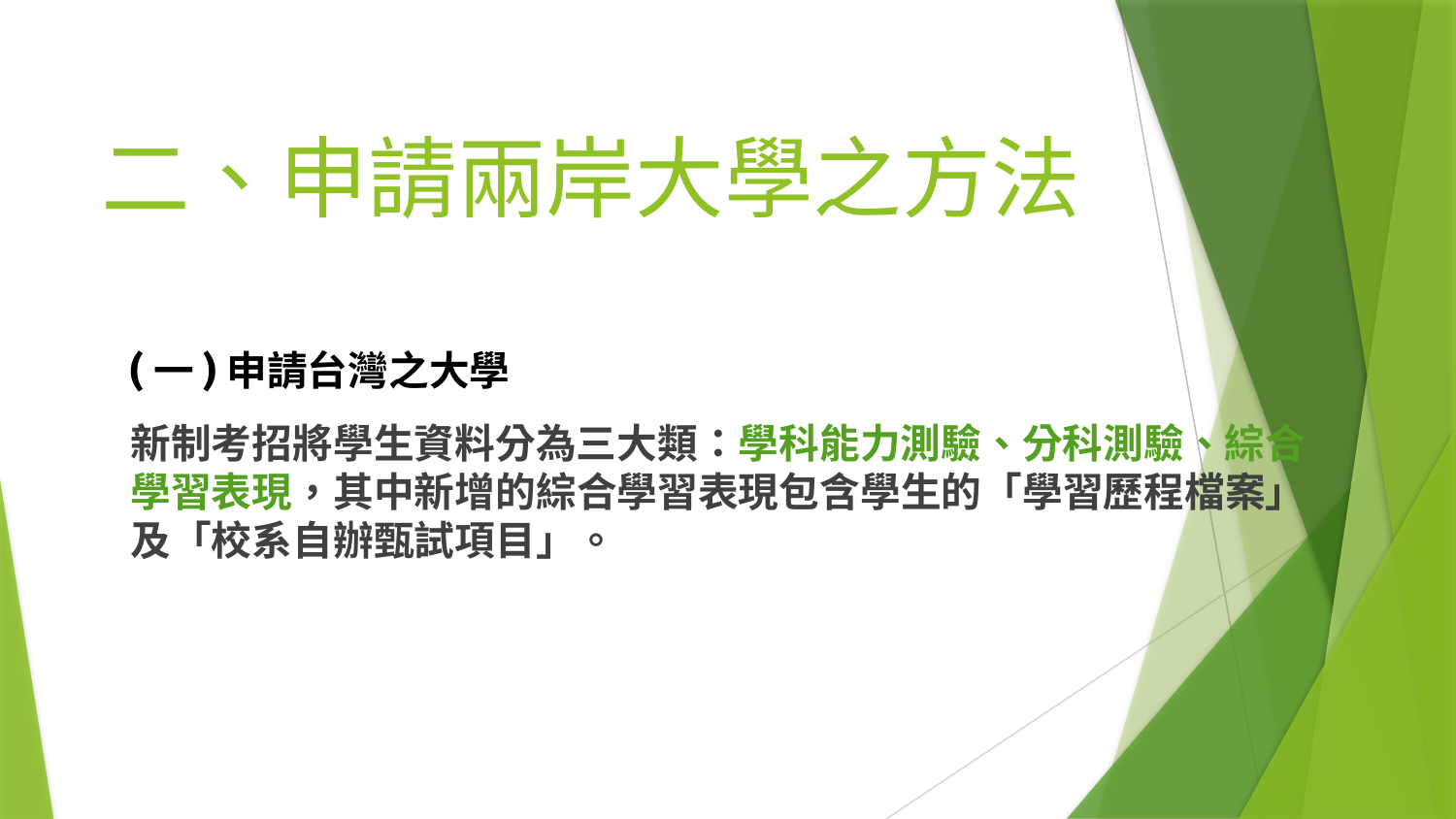

# 二、申請兩岸大學之方法
(一)申請台灣之大學
新制考招將學生資料分為三大類：學科能力測驗、分科測驗、綜合學習表現，其中新增的綜合學習表現包含學生的「學習歷程檔案」及「校系自辦甄試項目」。